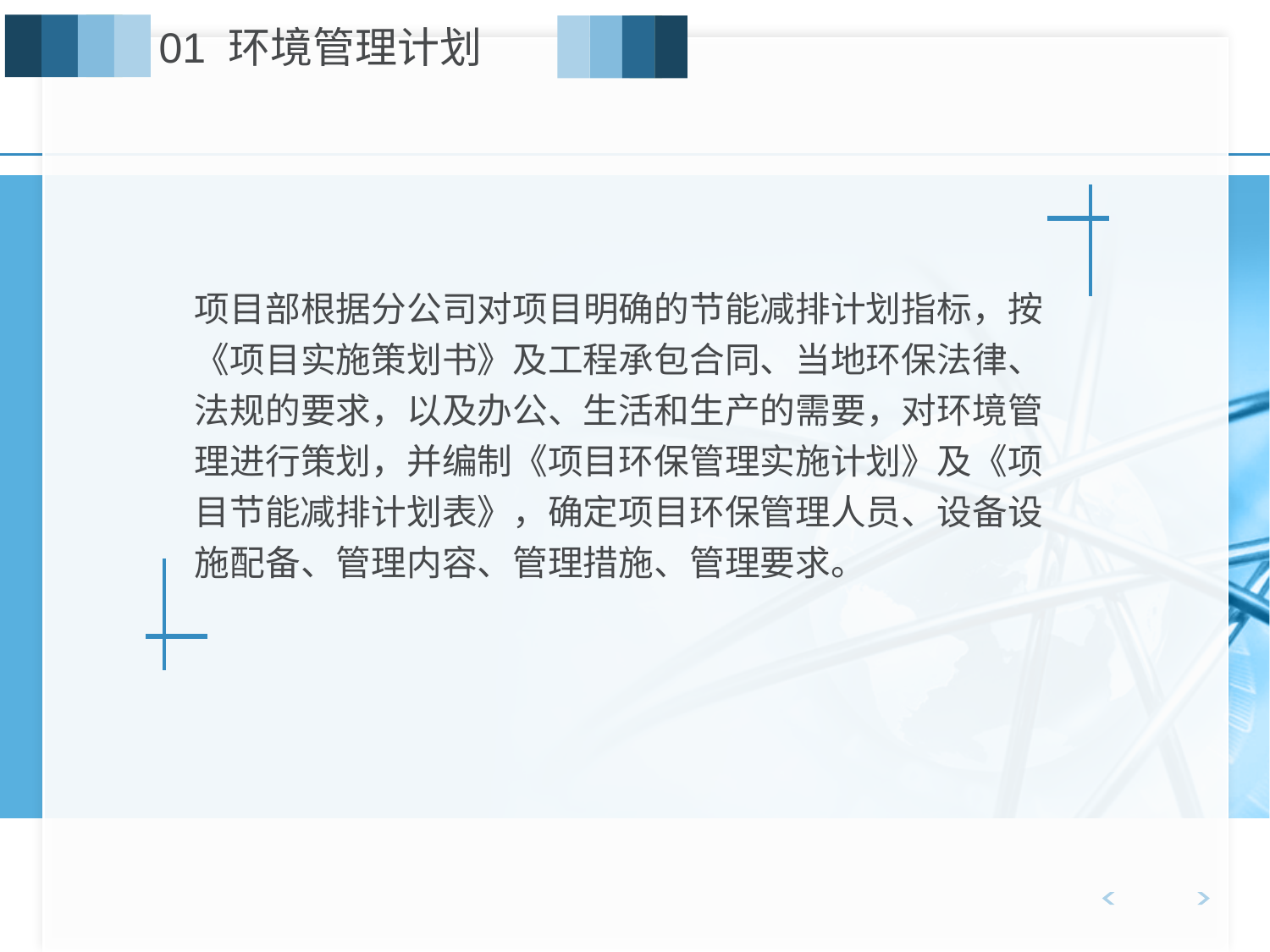

01 环境管理计划

项目部根据分公司对项目明确的节能减排计划指标，按《项目实施策划书》及工程承包合同、当地环保法律、法规的要求，以及办公、生活和生产的需要，对环境管理进行策划，并编制《项目环保管理实施计划》及《项目节能减排计划表》，确定项目环保管理人员、设备设施配备、管理内容、管理措施、管理要求。